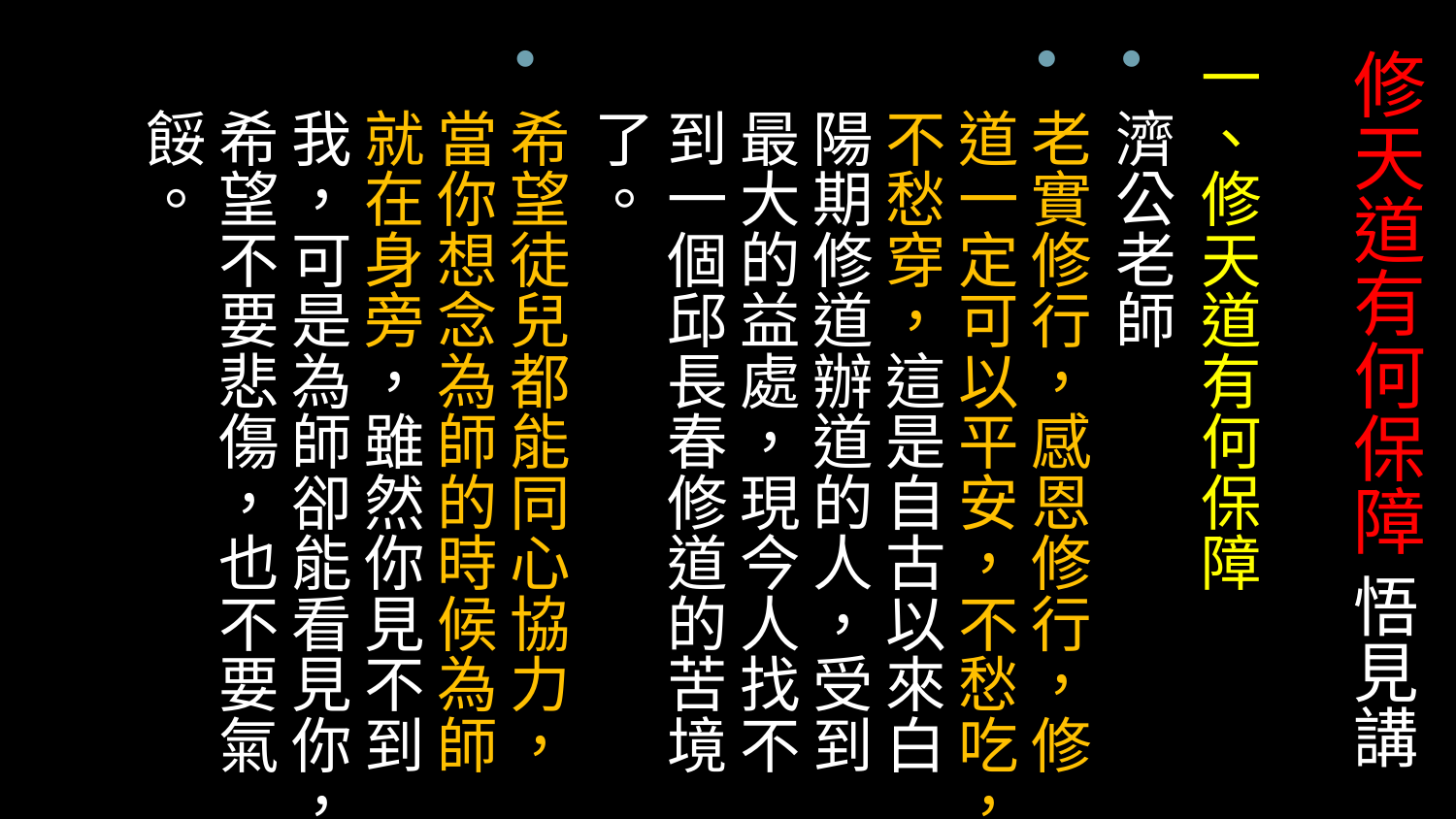

# 修天道有何保障 悟見講
一、修天道有何保障
濟公老師
老實修行，感恩修行，修道一定可以平安，不愁吃，不愁穿，這是自古以來白陽期修道辦道的人，受到最大的益處，現今人找不到一個邱長春修道的苦境了。
希望徒兒都能同心協力，當你想念為師的時候為師就在身旁，雖然你見不到我，可是為師卻能看見你，希望不要悲傷，也不要氣餒。